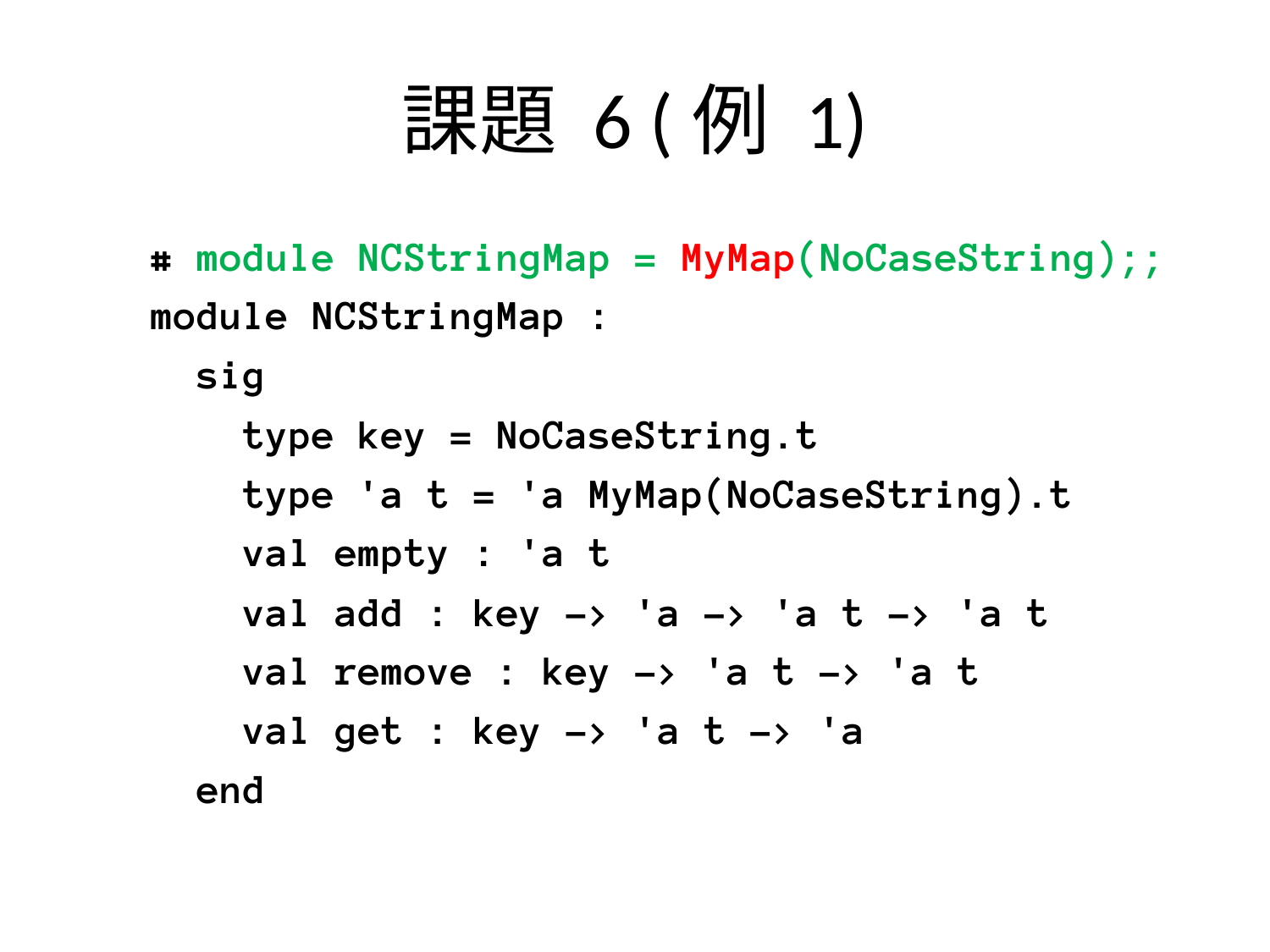

# 課題 6 (例 1)
# module NCStringMap = MyMap(NoCaseString);;
module NCStringMap :
  sig
    type key = NoCaseString.t
    type 'a t = 'a MyMap(NoCaseString).t
    val empty : 'a t
    val add : key -> 'a -> 'a t -> 'a t
    val remove : key -> 'a t -> 'a t
    val get : key -> 'a t -> 'a
  end